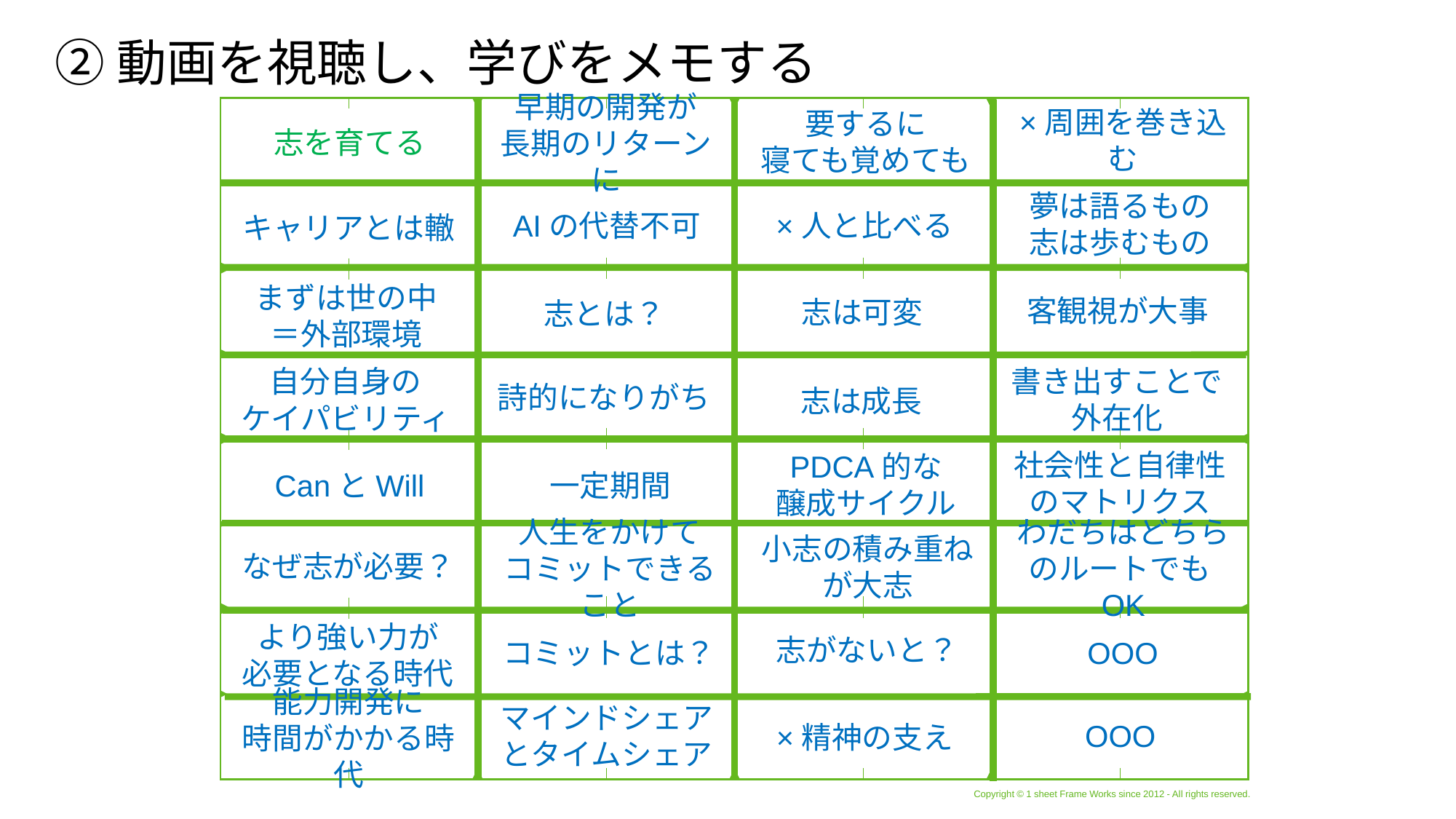

②動画を視聴し、学びをメモする

Copyright © 1 sheet Frame Works since 2012 - All rights reserved.
×周囲を巻き込む
志を育てる
要するに
寝ても覚めても
早期の開発が
長期のリターンに
AIの代替不可
夢は語るもの
志は歩むもの
×人と比べる
キャリアとは轍
客観視が大事
志とは？
志は可変
まずは世の中
＝外部環境
詩的になりがち
自分自身の
ケイパビリティ
書き出すことで
外在化
志は成長
社会性と自律性
のマトリクス
PDCA的な
醸成サイクル
CanとWill
一定期間
小志の積み重ね
が大志
なぜ志が必要？
わだちはどちらのルートでもOK
人生をかけて
コミットできること
OOO
志がないと？
コミットとは？
より強い力が
必要となる時代
マインドシェア
とタイムシェア
OOO
×精神の支え
能力開発に
時間がかかる時代